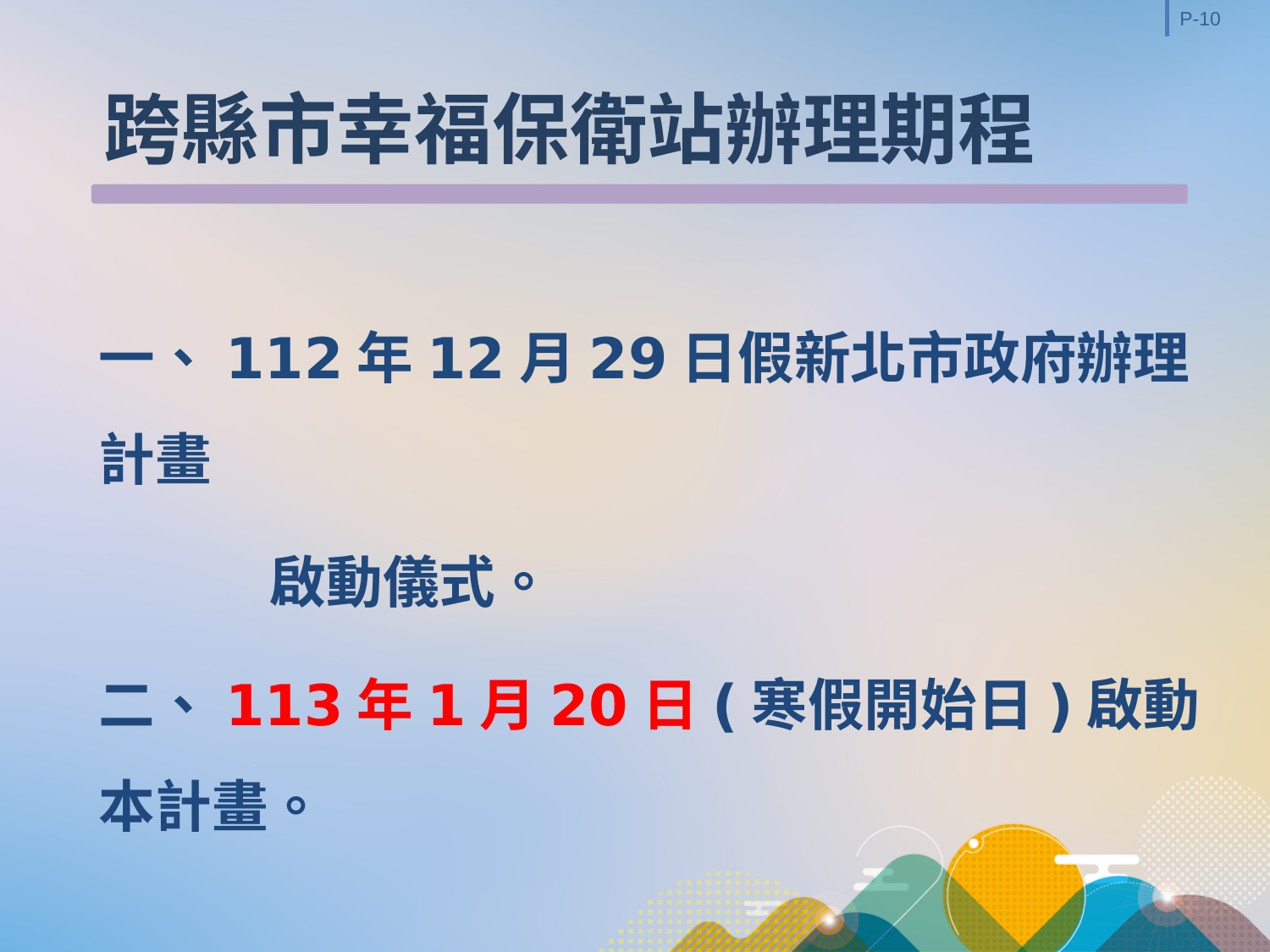

跨縣市幸福保衛站辦理期程
一、112年12月29日假新北市政府辦理計畫
        啟動儀式。
二、113年1月20日(寒假開始日)啟動本計畫。